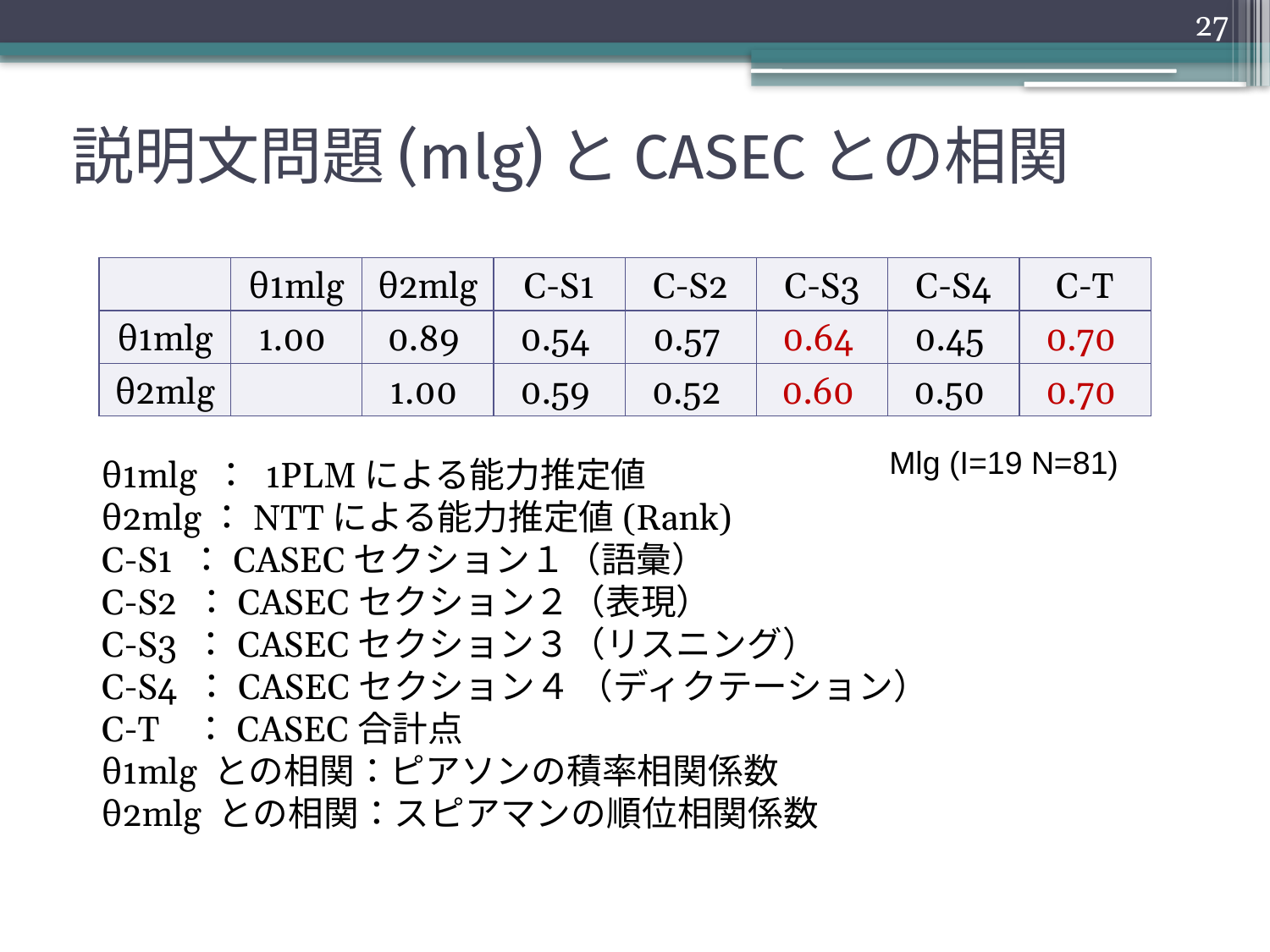

27
# 説明文問題(mlg)とCASECとの相関
|  |
| --- |
|  | θ1mlg | θ2mlg | C-S1 | C-S2 | C-S3 | C-S4 | C-T |
| --- | --- | --- | --- | --- | --- | --- | --- |
| θ1mlg | 1.00 | 0.89 | 0.54 | 0.57 | 0.64 | 0.45 | 0.70 |
| θ2mlg |  | 1.00 | 0.59 | 0.52 | 0.60 | 0.50 | 0.70 |
Mlg (I=19 N=81)
θ1mlg ： 1PLMによる能力推定値
θ2mlg：NTTによる能力推定値(Rank)
C-S1 ：CASECセクション１（語彙）
C-S2 ：CASECセクション２（表現）
C-S3 ：CASECセクション３（リスニング）
C-S4 ：CASECセクション４ （ディクテーション）
C-T   ：CASEC合計点
θ1mlg との相関：ピアソンの積率相関係数
θ2mlg との相関：スピアマンの順位相関係数